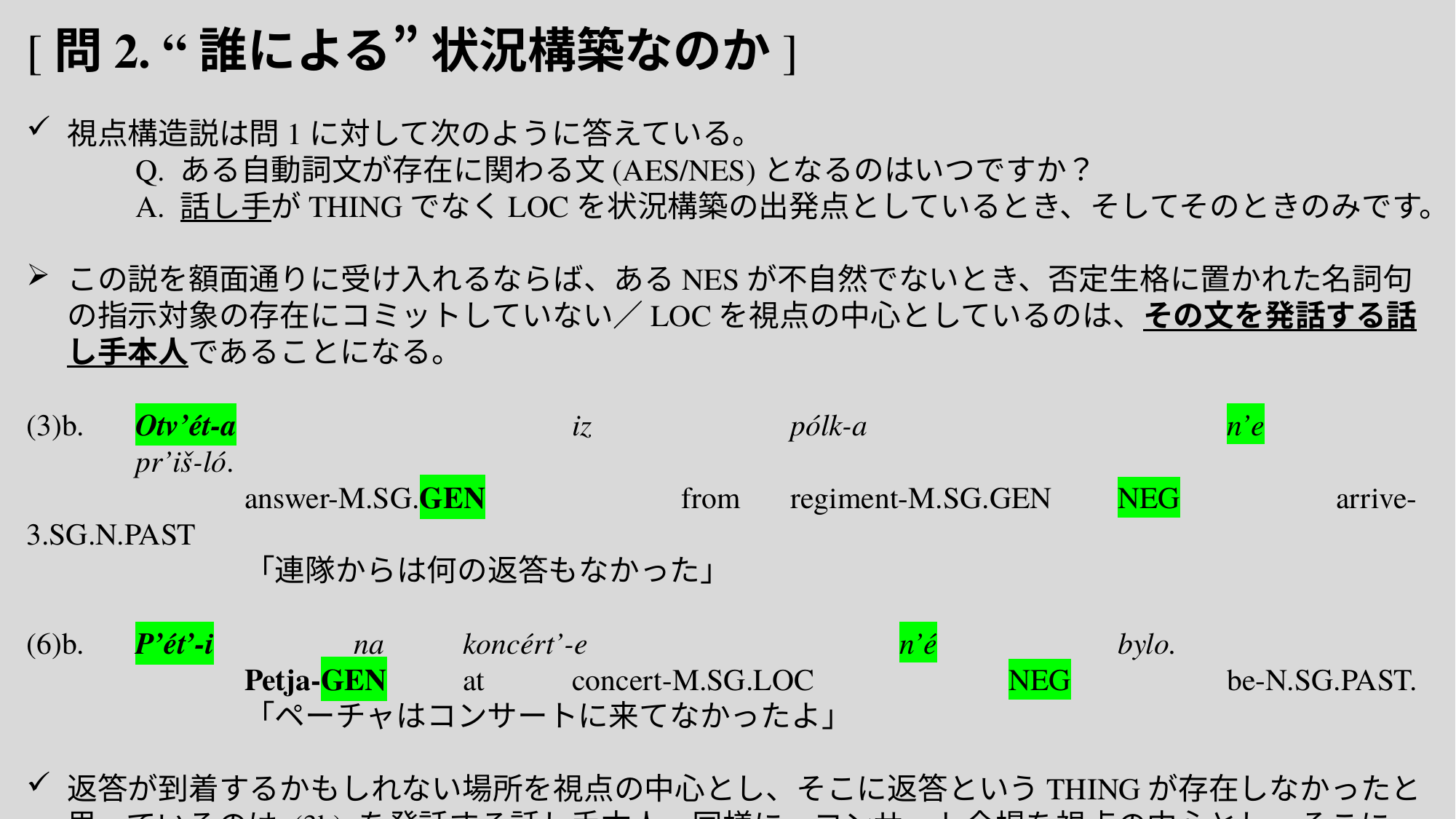

[問2. “誰による” 状況構築なのか]

視点構造説は問1に対して次のように答えている。
	Q. ある自動詞文が存在に関わる文(AES/NES)となるのはいつですか？
	A. 話し手がTHINGでなくLOCを状況構築の出発点としているとき、そしてそのときのみです。

この説を額面通りに受け入れるならば、あるNESが不自然でないとき、否定生格に置かれた名詞句の指示対象の存在にコミットしていない／LOCを視点の中心としているのは、その文を発話する話し手本人であることになる。

(3)b.	Otv’ét-a				iz		pólk-a 	 			n’e		pr’iš-ló.
	 	answer-m.sg.gen	 	from	regiment-m.sg.gen	neg		arrive-3.sg.n.past
		「連隊からは何の返答もなかった」

(6)b.	P’ét’-i		na	koncért’-e			n’é		bylo.
		Petja-gen	at	concert-m.sg.loc		neg		be-n.sg.past.
		「ペーチャはコンサートに来てなかったよ」

返答が到着するかもしれない場所を視点の中心とし、そこに返答というTHINGが存在しなかったと思っているのは (3b) を発話する話し手本人。同様に、コンサート会場を視点の中心とし、そこにペーチャが現れなかったと考えているのは (6b) を発話する話し手本人。